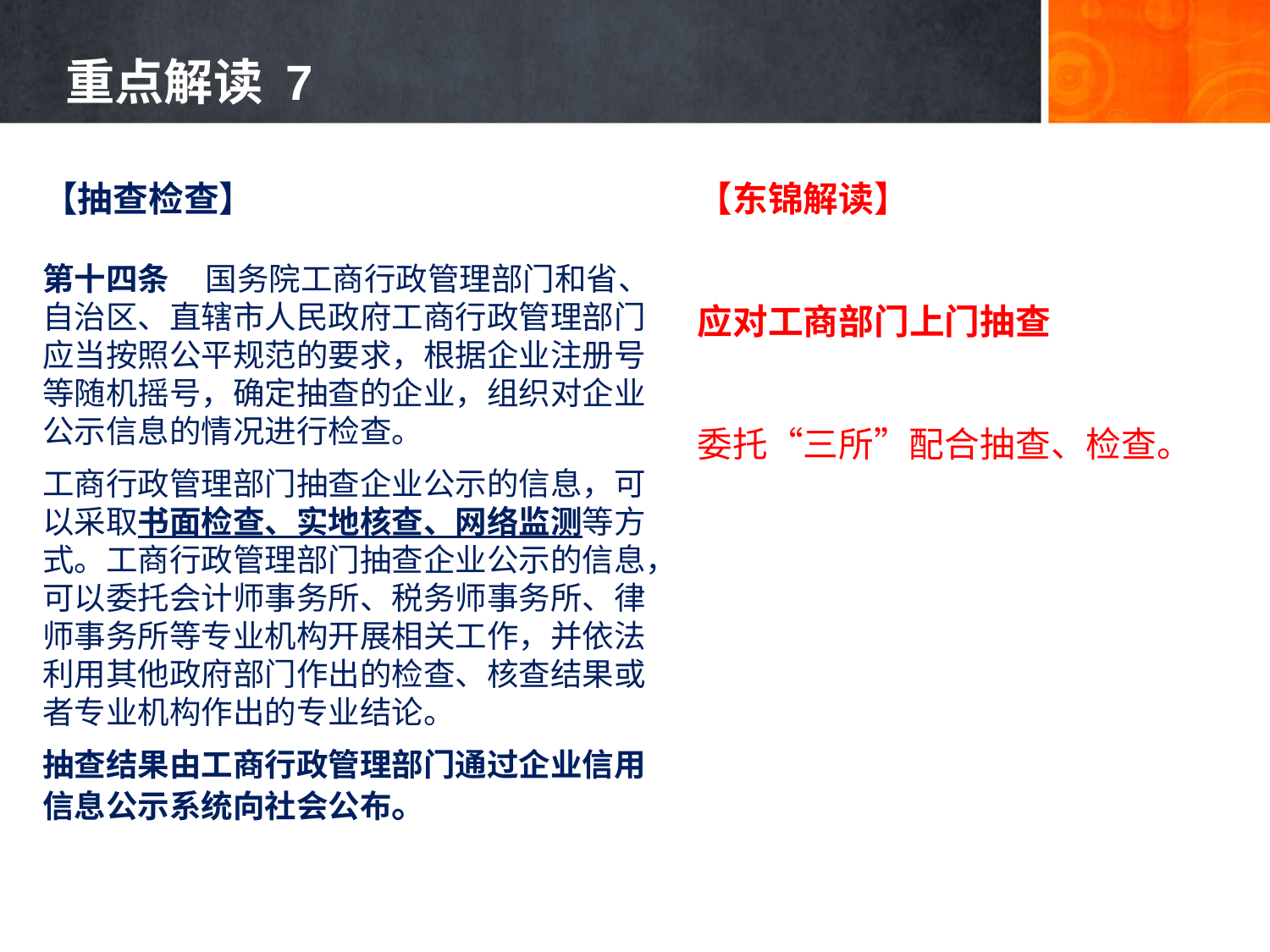

# 重点解读 7
【抽查检查】

第十四条     国务院工商行政管理部门和省、自治区、直辖市人民政府工商行政管理部门应当按照公平规范的要求，根据企业注册号等随机摇号，确定抽查的企业，组织对企业公示信息的情况进行检查。
工商行政管理部门抽查企业公示的信息，可以采取书面检查、实地核查、网络监测等方式。工商行政管理部门抽查企业公示的信息，可以委托会计师事务所、税务师事务所、律师事务所等专业机构开展相关工作，并依法利用其他政府部门作出的检查、核查结果或者专业机构作出的专业结论。
抽查结果由工商行政管理部门通过企业信用信息公示系统向社会公布。

【东锦解读】

应对工商部门上门抽查

委托“三所”配合抽查、检查。